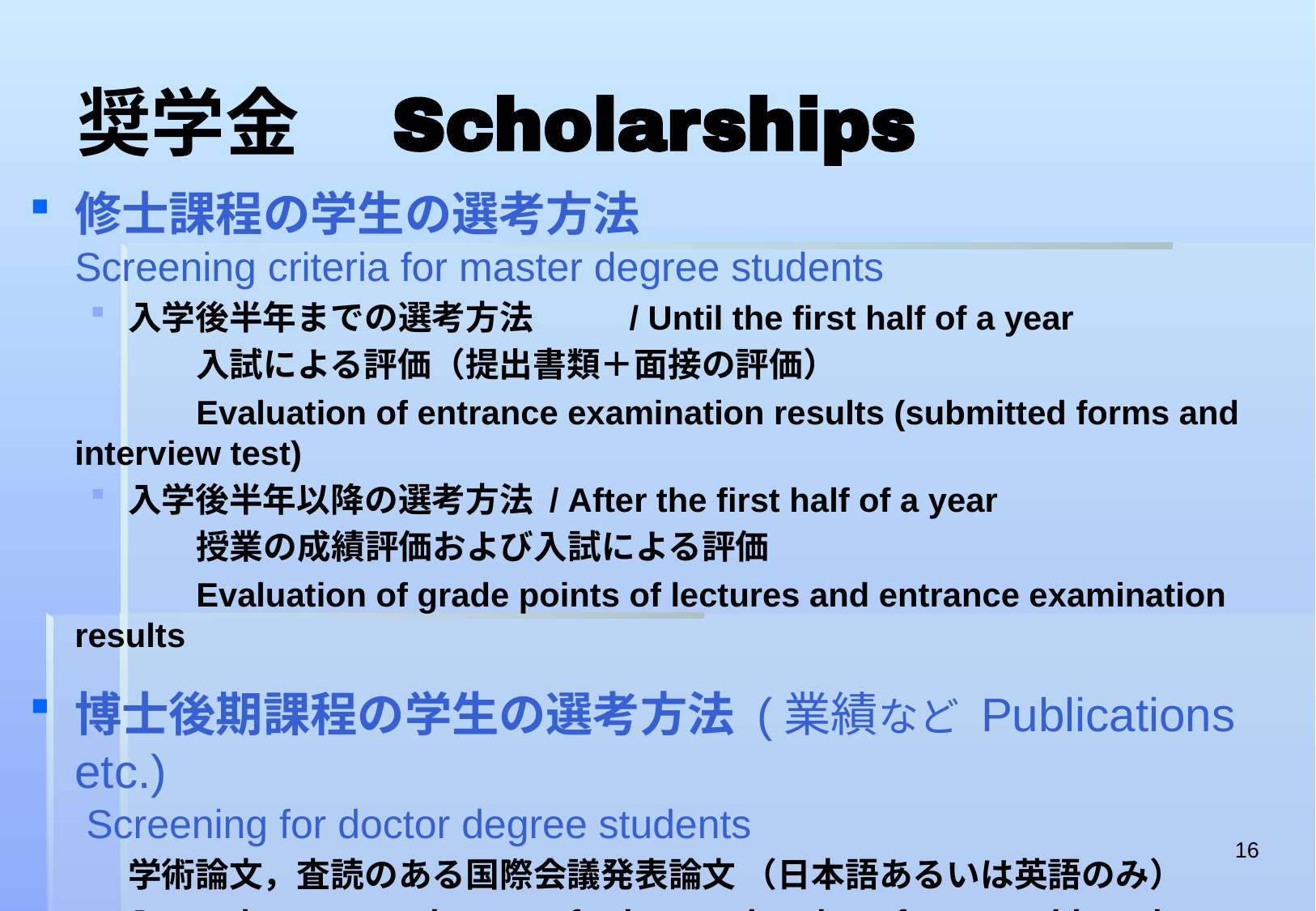

# 奨学金　Scholarships
修士課程の学生の選考方法
	Screening criteria for master degree students
入学後半年までの選考方法	 / Until the first half of a year
		入試による評価（提出書類＋面接の評価）
		Evaluation of entrance examination results (submitted forms and interview test)
入学後半年以降の選考方法 / After the first half of a year
　		授業の成績評価および入試による評価
		Evaluation of grade points of lectures and entrance examination results
博士後期課程の学生の選考方法 (業績など Publications etc.)
	 Screening for doctor degree students
	学術論文，査読のある国際会議発表論文 （日本語あるいは英語のみ）
	Journal papers and papers for international conference with reviews
	(in English or Japanese)

16